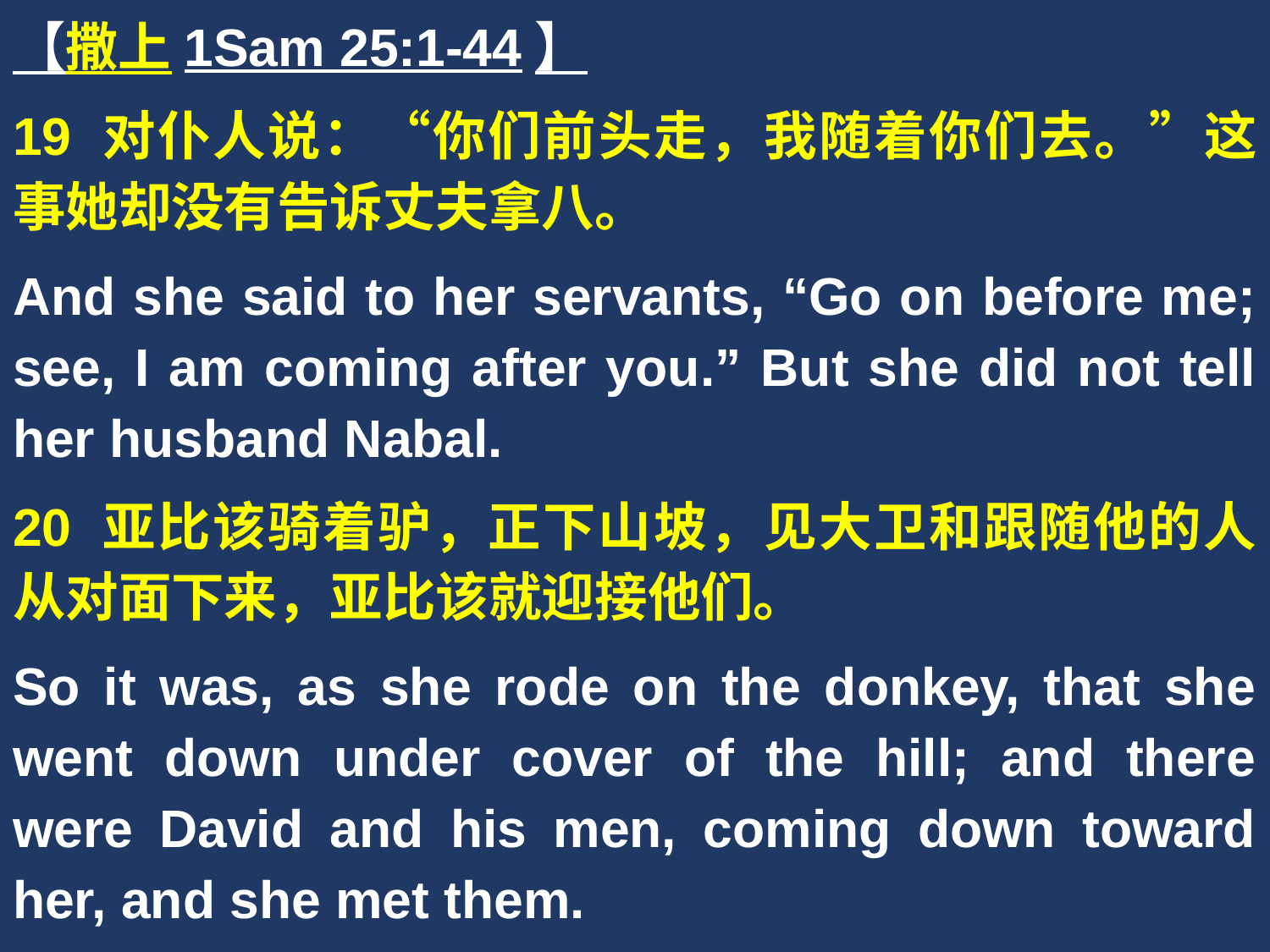

【撒上1Sam 25:1-44】
19 对仆人说：“你们前头走，我随着你们去。”这事她却没有告诉丈夫拿八。
And she said to her servants, “Go on before me; see, I am coming after you.” But she did not tell her husband Nabal.
20 亚比该骑着驴，正下山坡，见大卫和跟随他的人从对面下来，亚比该就迎接他们。
So it was, as she rode on the donkey, that she went down under cover of the hill; and there were David and his men, coming down toward her, and she met them.